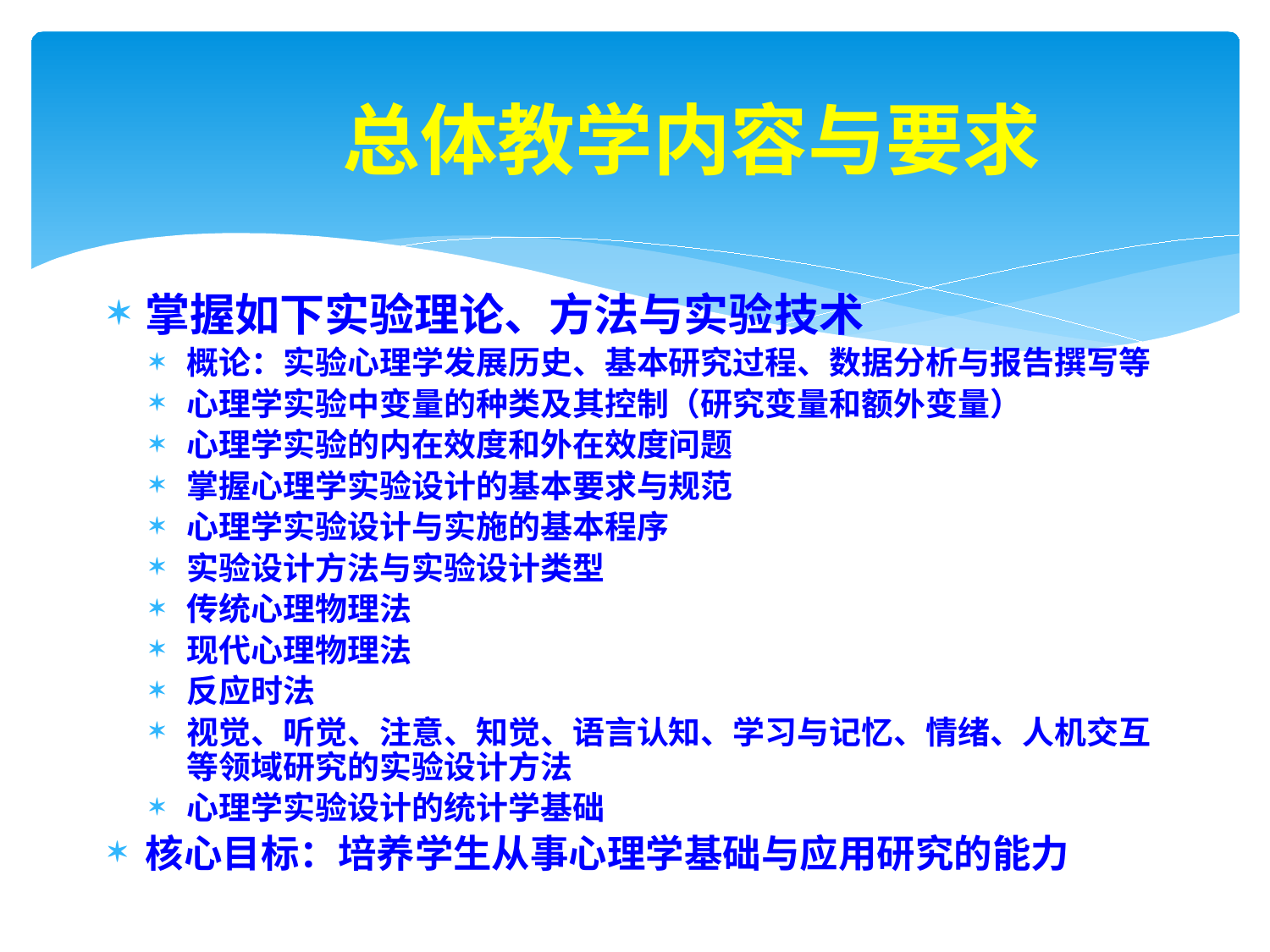

# 总体教学内容与要求
掌握如下实验理论、方法与实验技术
概论：实验心理学发展历史、基本研究过程、数据分析与报告撰写等
心理学实验中变量的种类及其控制（研究变量和额外变量）
心理学实验的内在效度和外在效度问题
掌握心理学实验设计的基本要求与规范
心理学实验设计与实施的基本程序
实验设计方法与实验设计类型
传统心理物理法
现代心理物理法
反应时法
视觉、听觉、注意、知觉、语言认知、学习与记忆、情绪、人机交互等领域研究的实验设计方法
心理学实验设计的统计学基础
核心目标：培养学生从事心理学基础与应用研究的能力